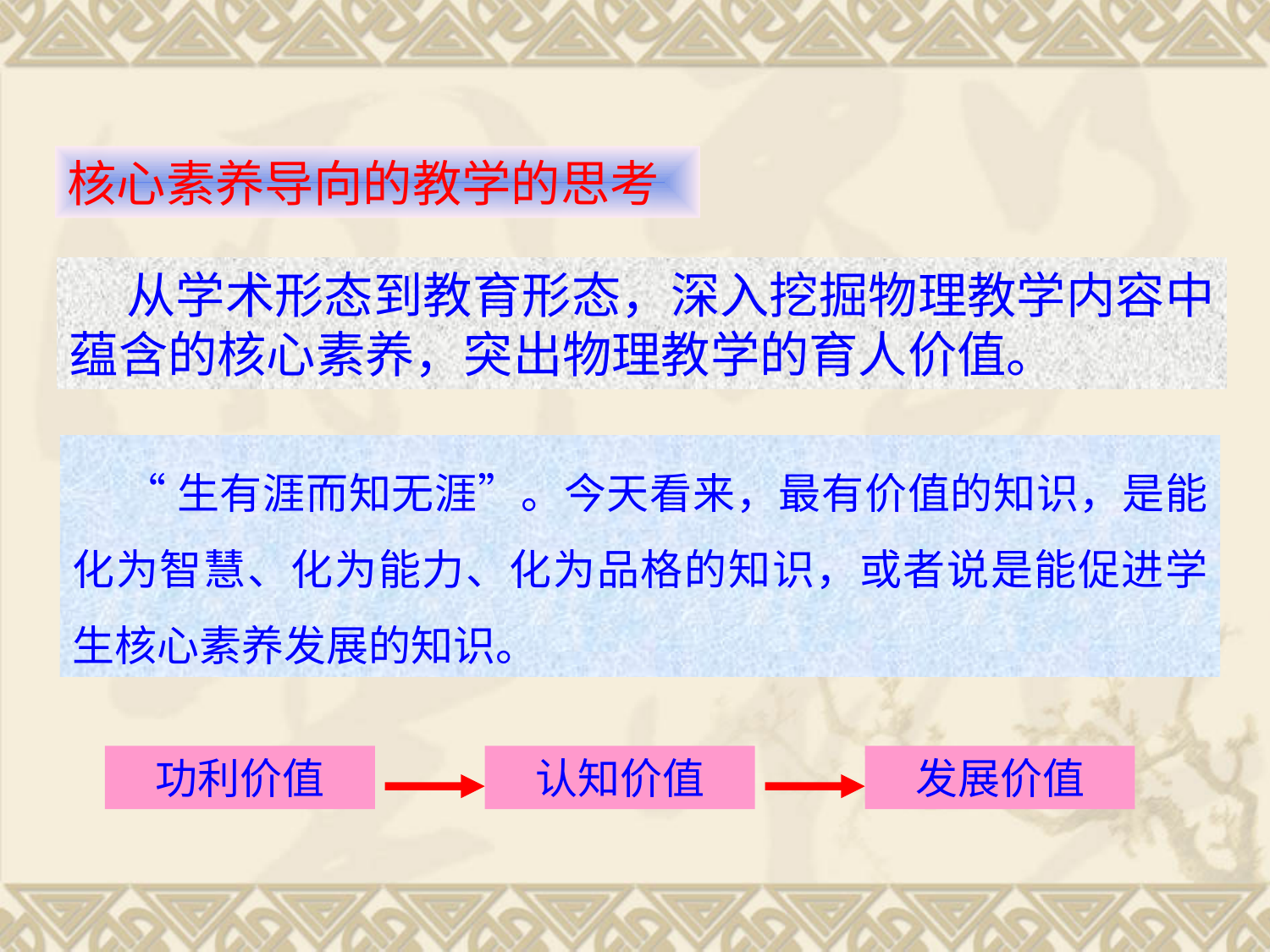

核心素养导向的教学的思考
    从学术形态到教育形态，深入挖掘物理教学内容中蕴含的核心素养，突出物理教学的育人价值。
     “生有涯而知无涯”。今天看来，最有价值的知识，是能化为智慧、化为能力、化为品格的知识，或者说是能促进学生核心素养发展的知识。
功利价值
认知价值
发展价值